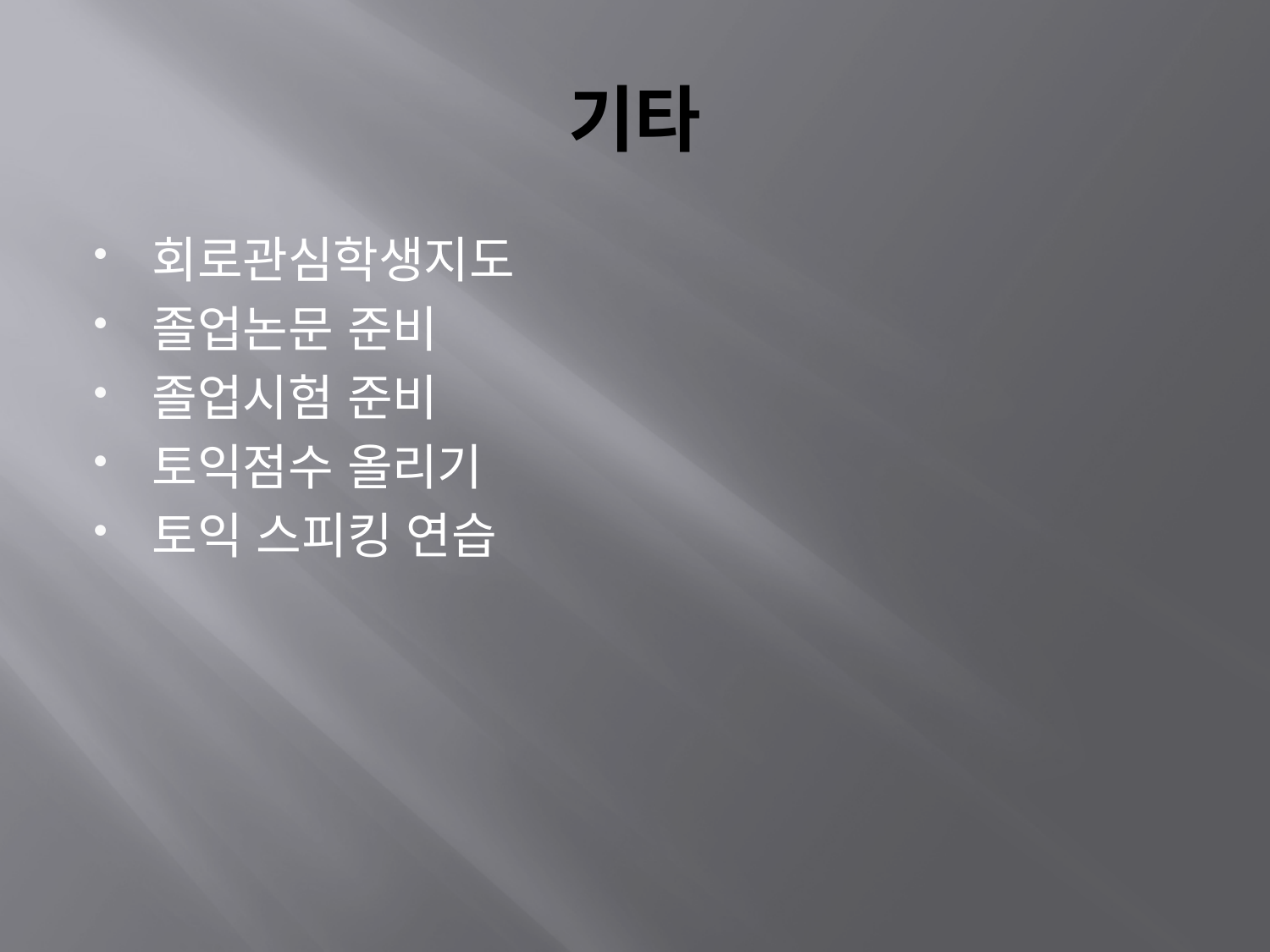

# 기타
회로관심학생지도
졸업논문 준비
졸업시험 준비
토익점수 올리기
토익 스피킹 연습